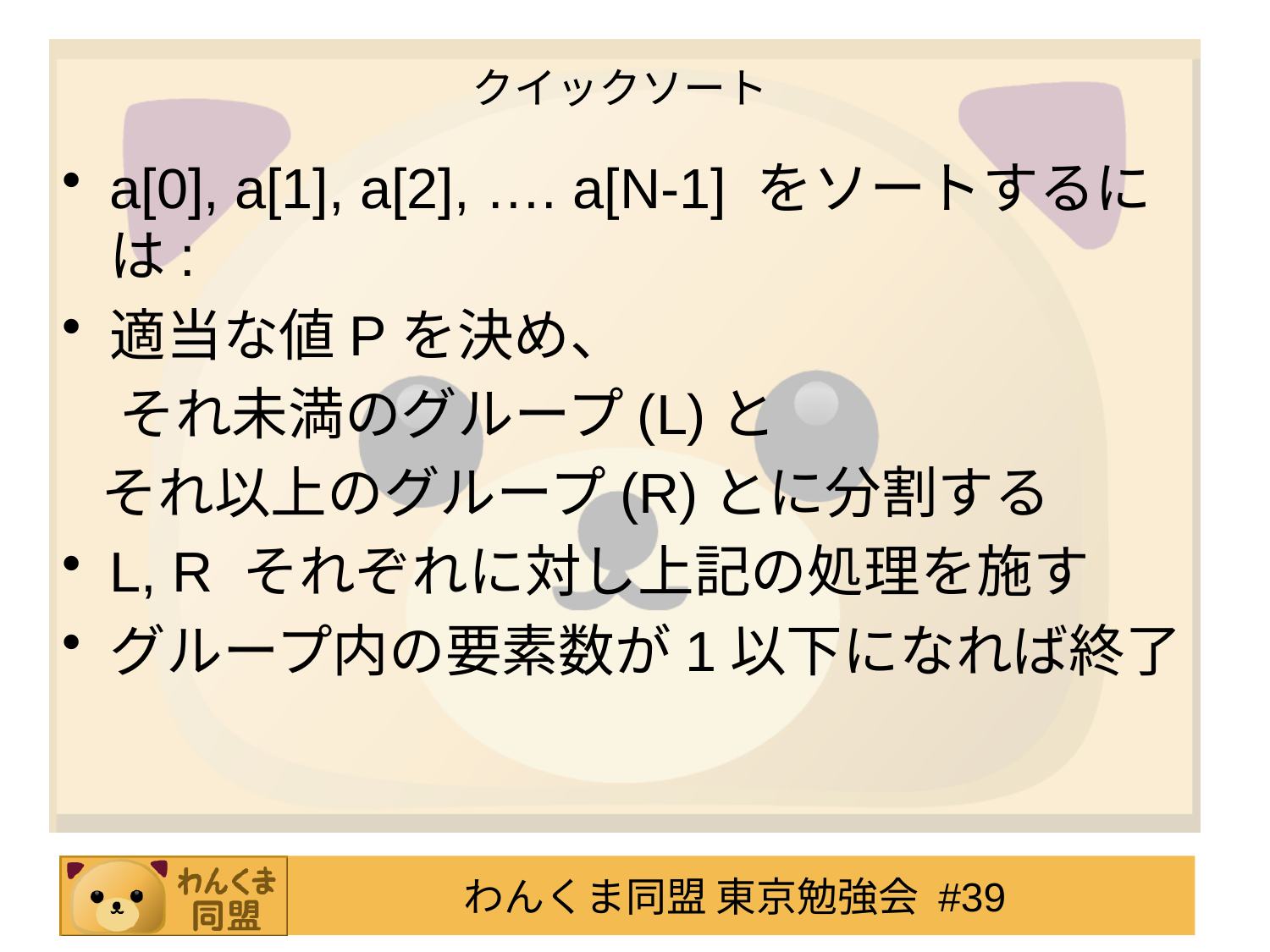

# クイックソート
a[0], a[1], a[2], …. a[N-1] をソートするには:
適当な値Pを決め、
　それ未満のグループ(L)と
  それ以上のグループ(R)とに分割する
L, R それぞれに対し上記の処理を施す
グループ内の要素数が1以下になれば終了